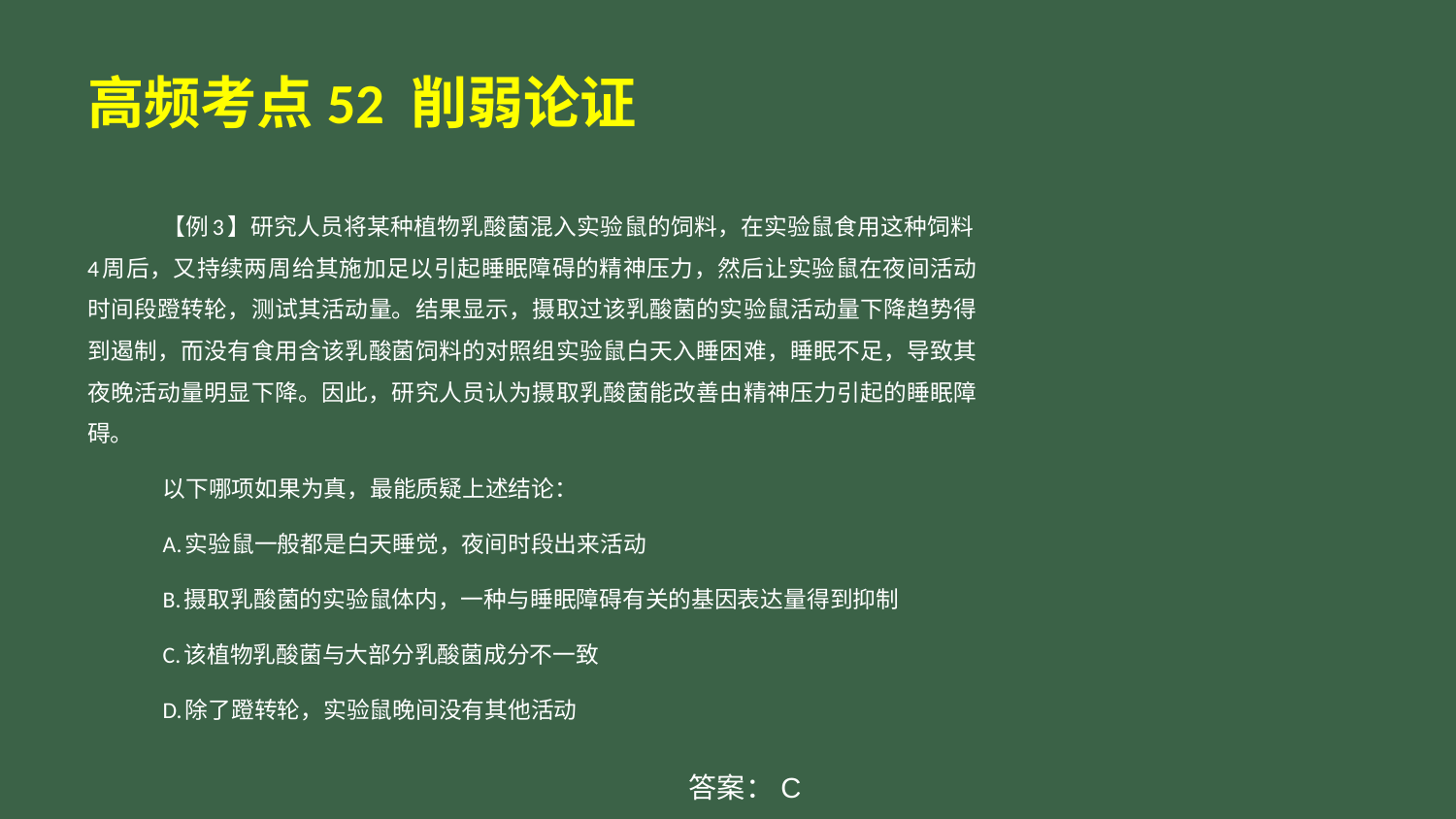

# 高频考点52 削弱论证
【例3】研究人员将某种植物乳酸菌混入实验鼠的饲料，在实验鼠食用这种饲料4周后，又持续两周给其施加足以引起睡眠障碍的精神压力，然后让实验鼠在夜间活动时间段蹬转轮，测试其活动量。结果显示，摄取过该乳酸菌的实验鼠活动量下降趋势得到遏制，而没有食用含该乳酸菌饲料的对照组实验鼠白天入睡困难，睡眠不足，导致其夜晚活动量明显下降。因此，研究人员认为摄取乳酸菌能改善由精神压力引起的睡眠障碍。
以下哪项如果为真，最能质疑上述结论：
A.实验鼠一般都是白天睡觉，夜间时段出来活动
B.摄取乳酸菌的实验鼠体内，一种与睡眠障碍有关的基因表达量得到抑制
C.该植物乳酸菌与大部分乳酸菌成分不一致
D.除了蹬转轮，实验鼠晚间没有其他活动

答案：C